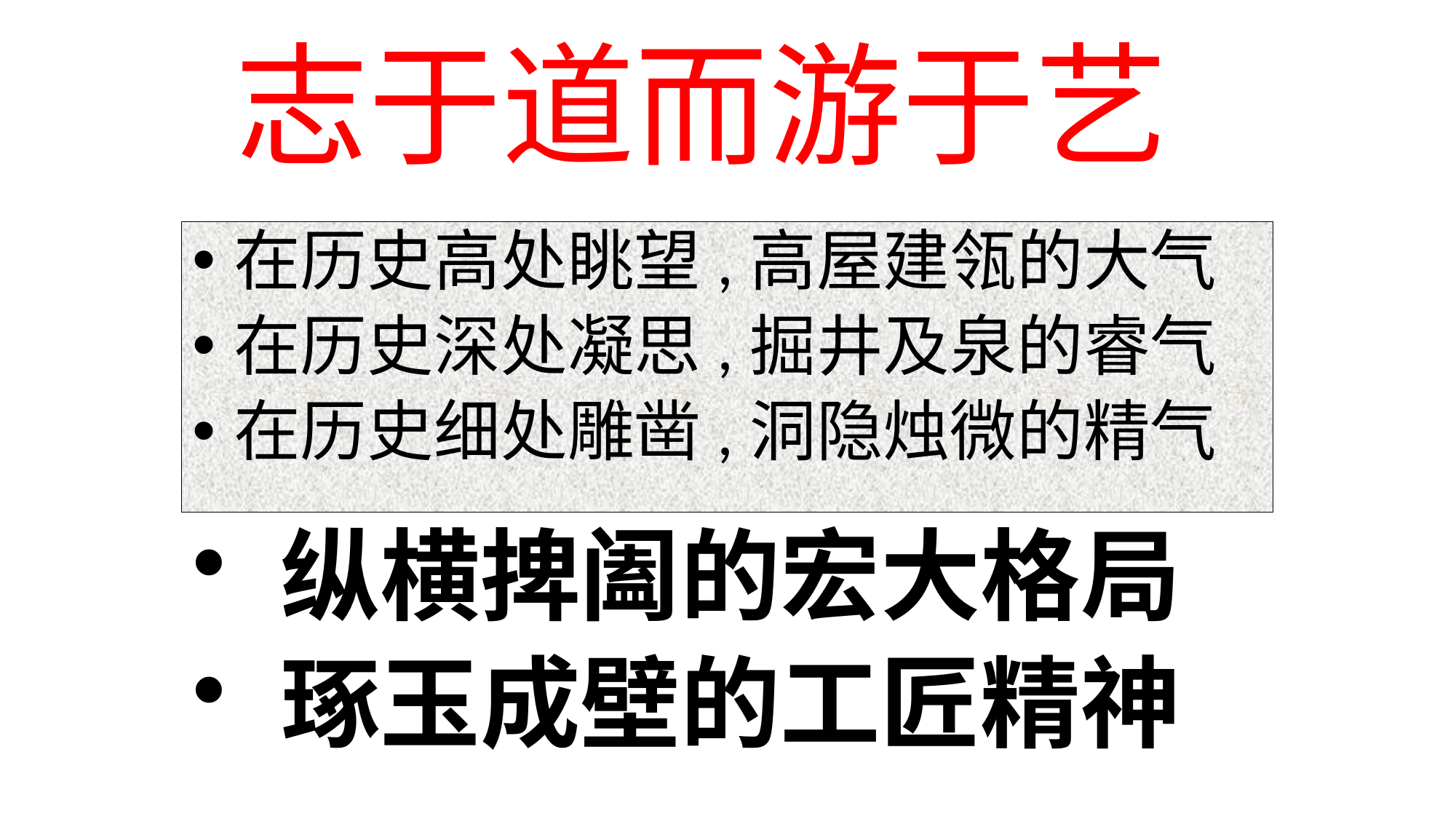

# “三看”与目标
志于道而游于艺
在历史高处眺望,高屋建瓴的大气
在历史深处凝思,掘井及泉的睿气
在历史细处雕凿,洞隐烛微的精气

 纵横捭阖的宏大格局
 琢玉成壁的工匠精神